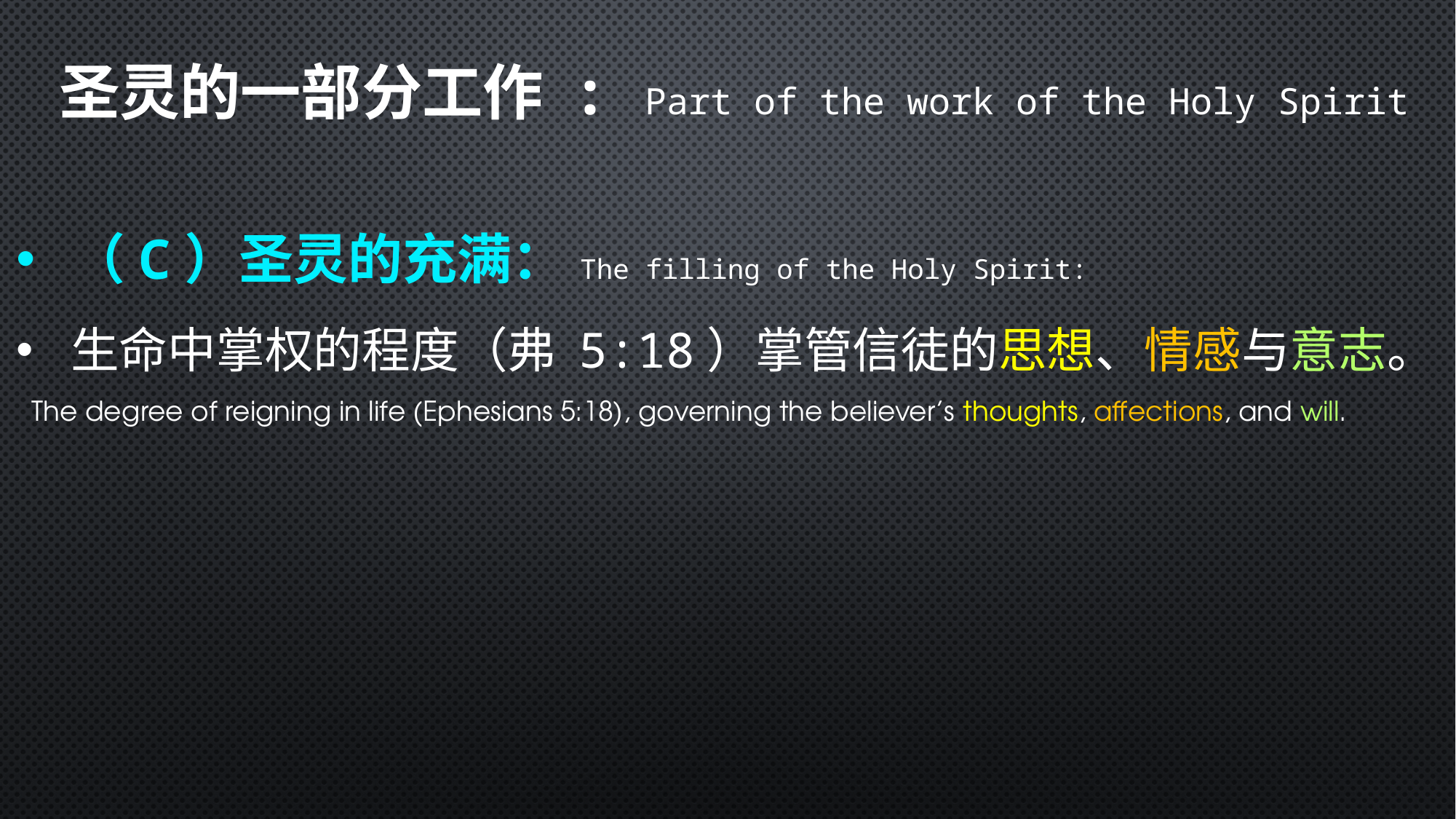

圣灵的一部分工作 : Part of the work of the Holy Spirit

（C）圣灵的充满： The filling of the Holy Spirit:
生命中掌权的程度（弗 5:18）掌管信徒的思想、情感与意志。
  The degree of reigning in life (Ephesians 5:18), governing the believer’s thoughts, affections, and will.